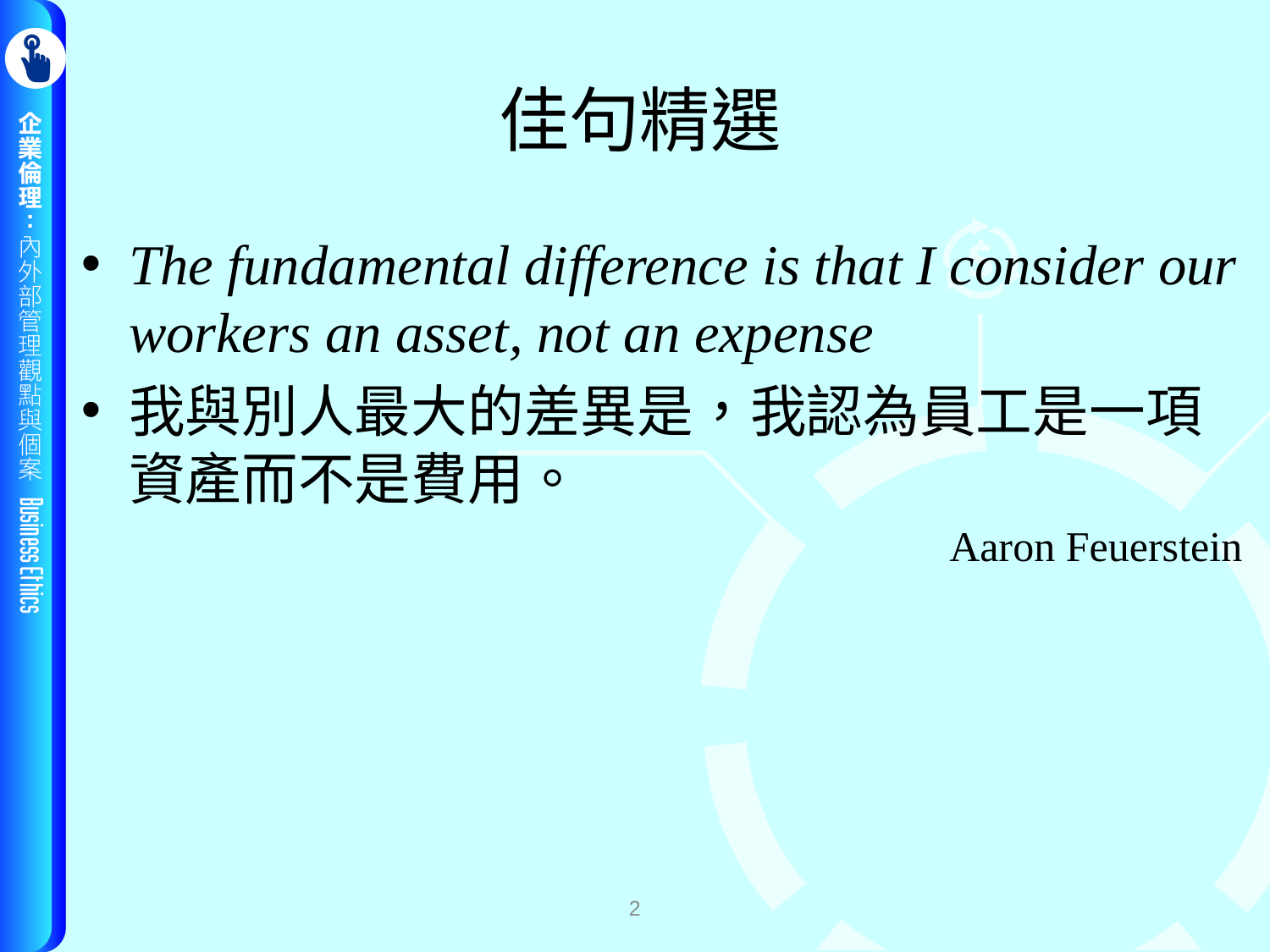

# 佳句精選
The fundamental difference is that I consider our workers an asset, not an expense
我與別人最大的差異是，我認為員工是一項資產而不是費用。
Aaron Feuerstein
2